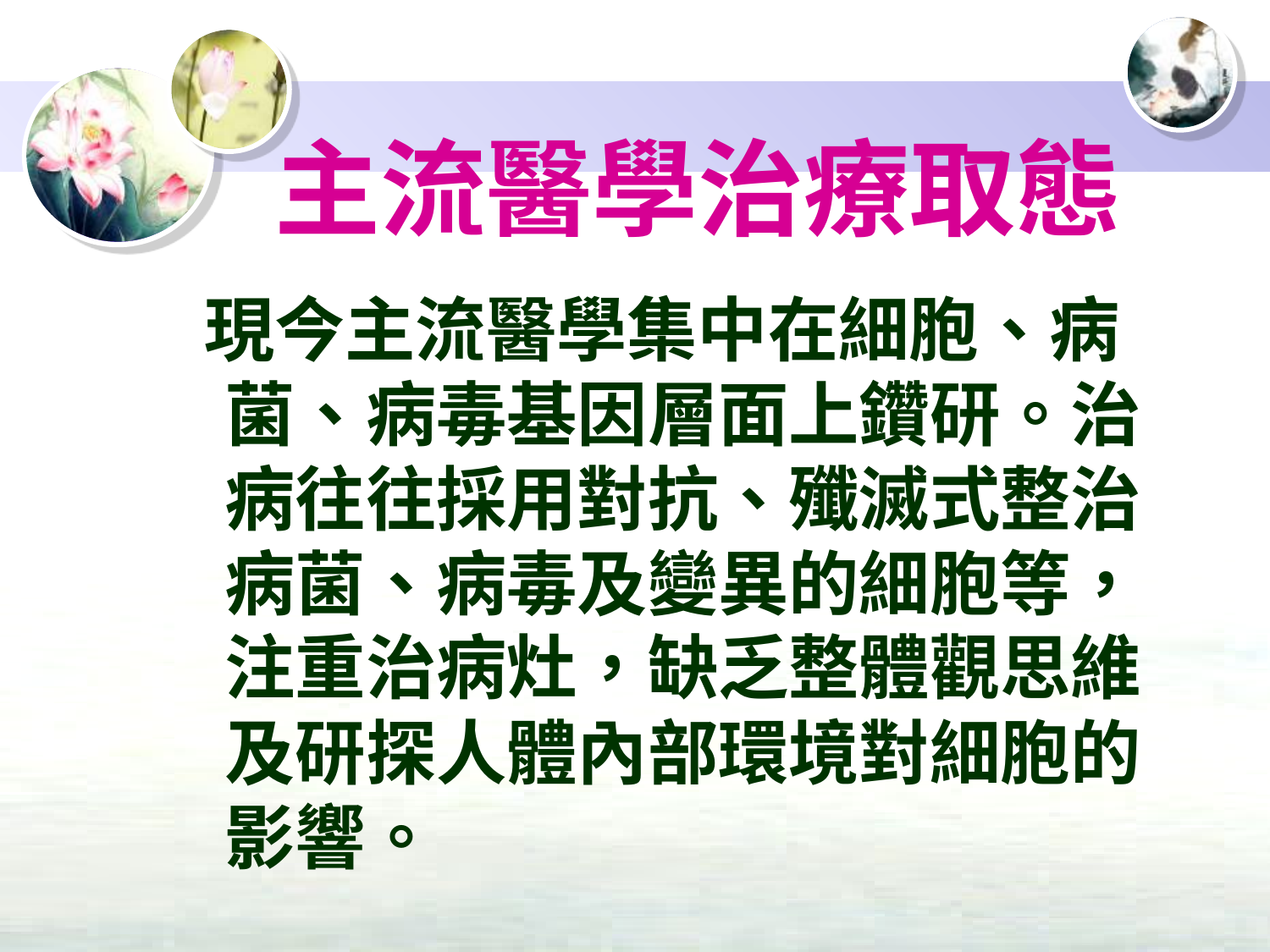

主流醫學治療取態
 現今主流醫學集中在細胞、病菌、病毒基因層面上鑽研。治病往往採用對抗、殲滅式整治病菌、病毒及變異的細胞等，注重治病灶，缺乏整體觀思維及研探人體內部環境對細胞的影響。